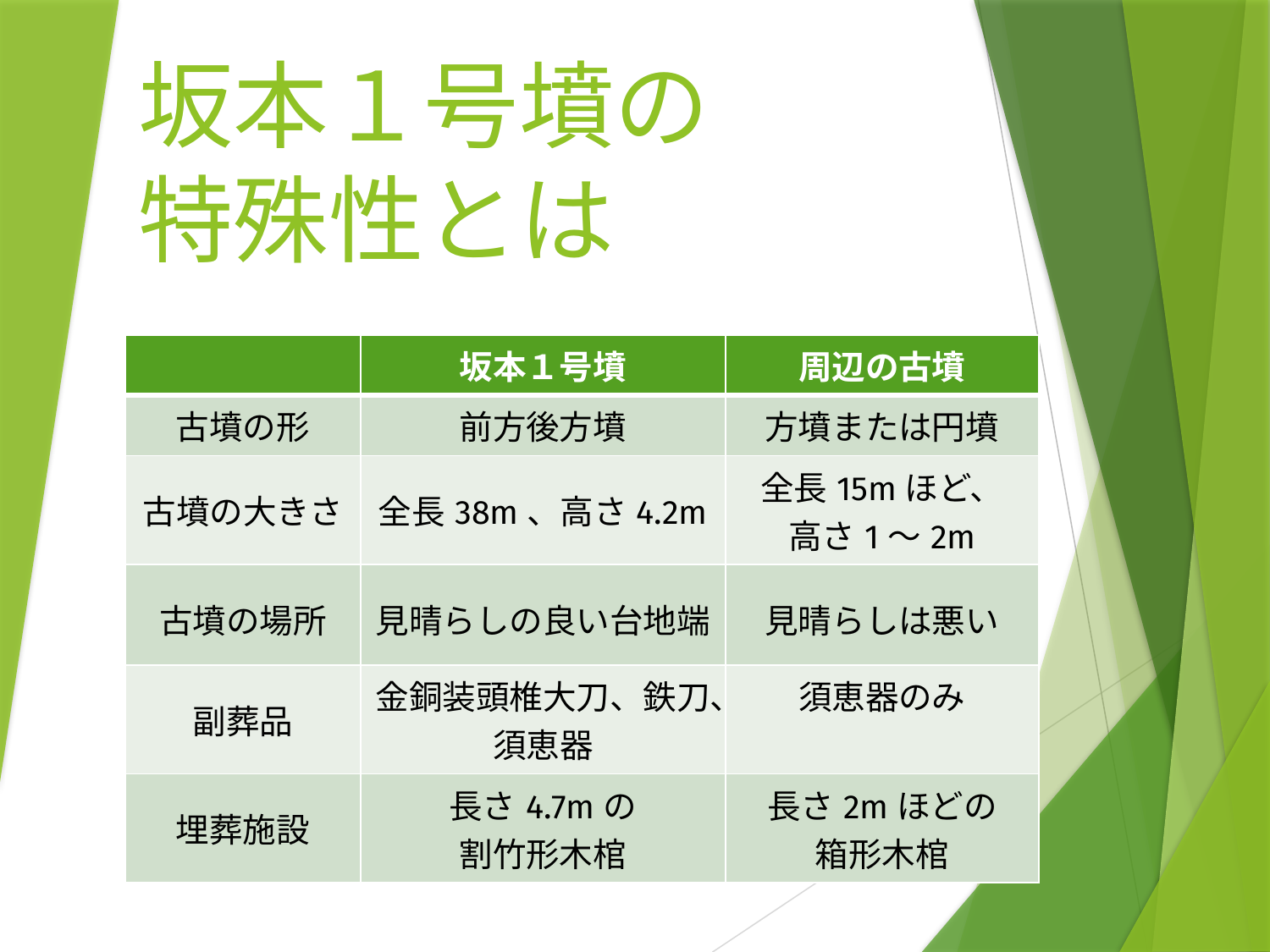

# 坂本１号墳の 特殊性とは
|  | 坂本１号墳 | 周辺の古墳 |
| --- | --- | --- |
| 古墳の形 | 前方後方墳 | 方墳または円墳 |
| 古墳の大きさ | 全長38m、高さ4.2m | 全長15mほど、 高さ1～2m |
| 古墳の場所 | 見晴らしの良い台地端 | 見晴らしは悪い |
| 副葬品 | 金銅装頭椎大刀、鉄刀、須恵器 | 須恵器のみ |
| 埋葬施設 | 長さ4.7mの 割竹形木棺 | 長さ2mほどの 箱形木棺 |